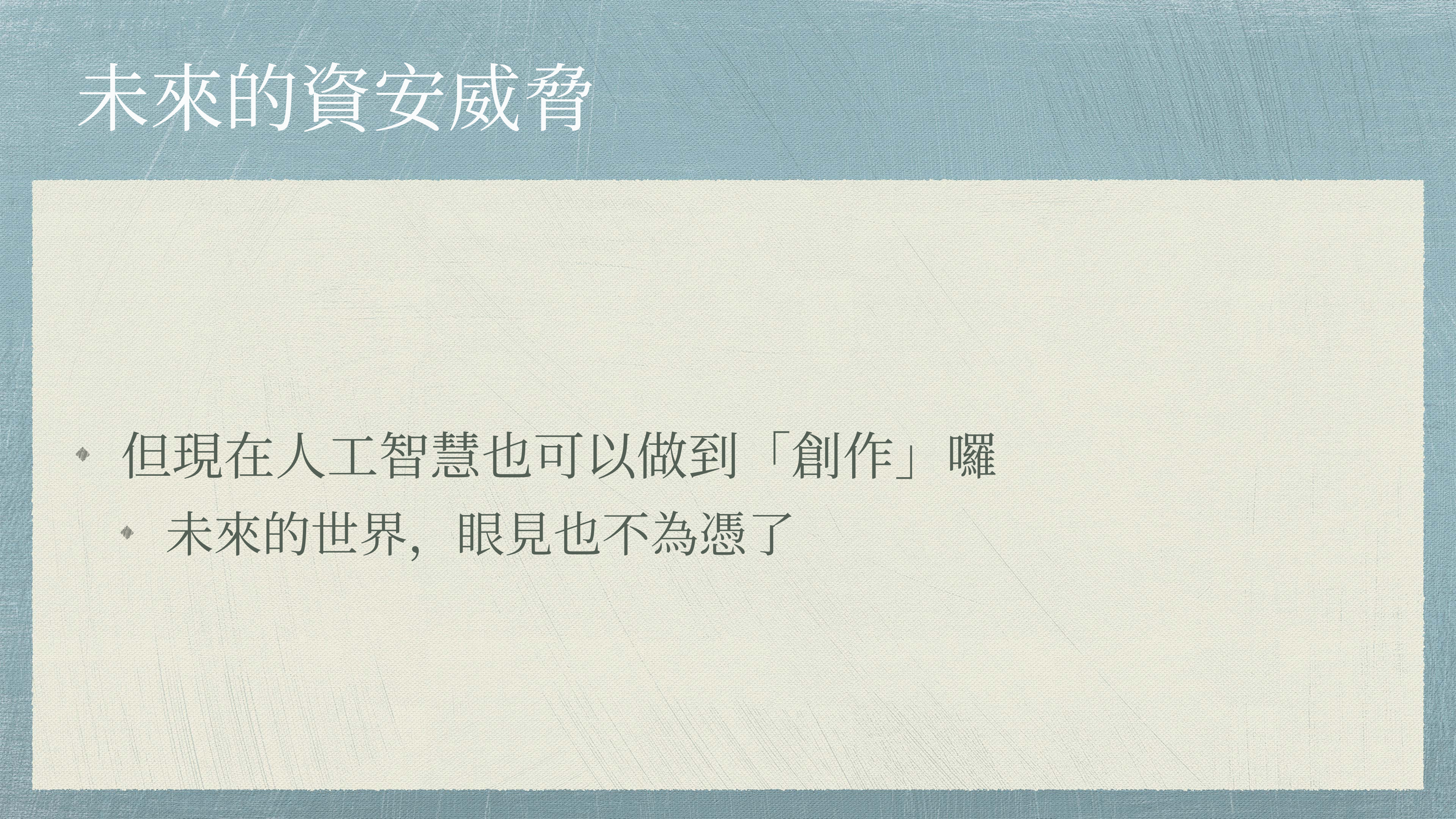

# 未來的資安威脅
但現在人工智慧也可以做到「創作」囉
未來的世界，眼見也不為憑了